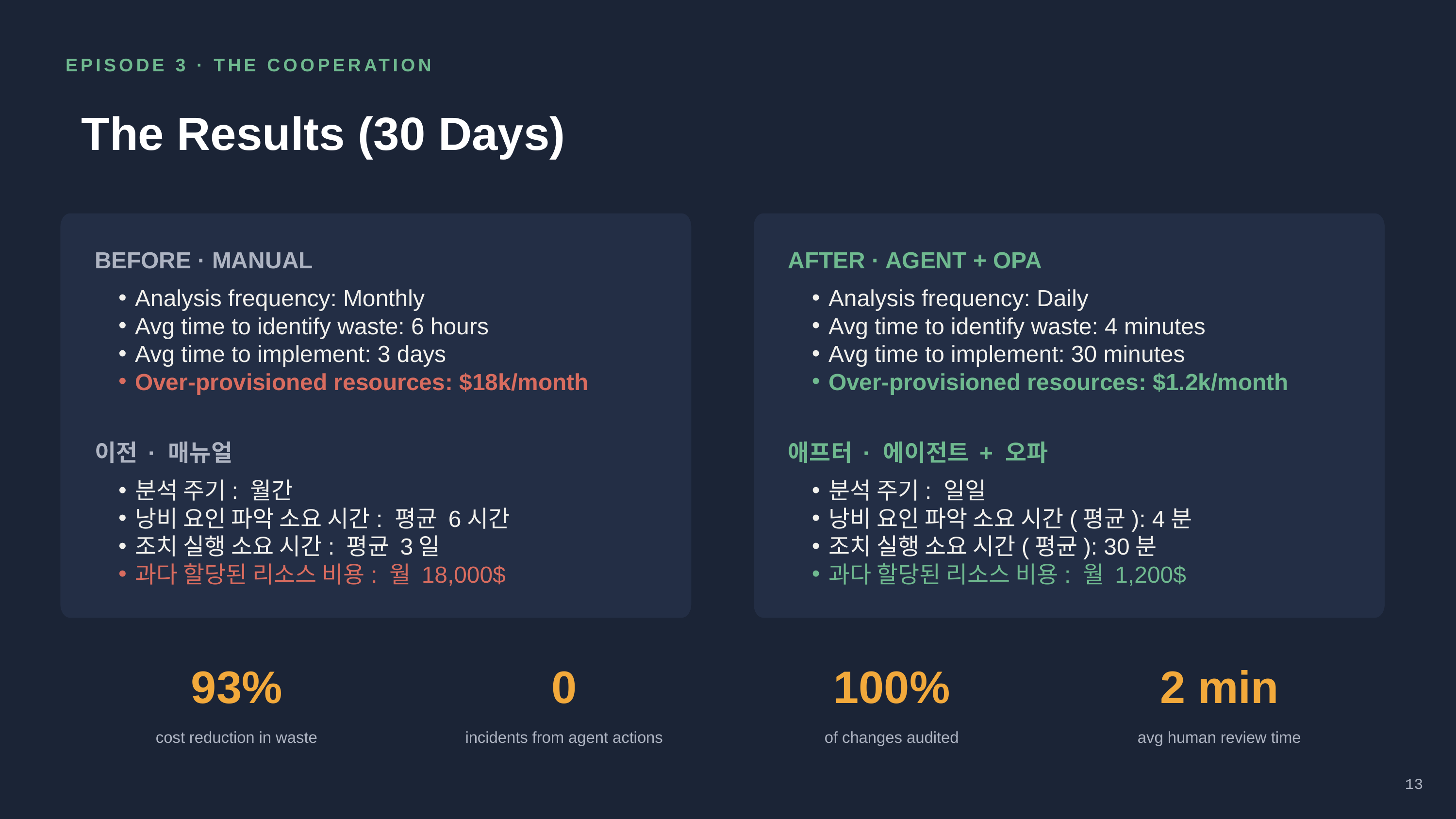

EPISODE 3 · THE COOPERATION
The Results (30 Days)

BEFORE · MANUAL

AFTER · AGENT + OPA
Analysis frequency: Monthly
Avg time to identify waste: 6 hours
Avg time to implement: 3 days
Over-provisioned resources: $18k/month
Analysis frequency: Daily
Avg time to identify waste: 4 minutes
Avg time to implement: 30 minutes
Over-provisioned resources: $1.2k/month

이전 · 매뉴얼

애프터 · 에이전트 + 오파
분석 주기: 월간
낭비 요인 파악 소요 시간: 평균 6시간
조치 실행 소요 시간: 평균 3일
과다 할당된 리소스 비용: 월 18,000$
분석 주기: 일일
낭비 요인 파악 소요 시간(평균): 4분
조치 실행 소요 시간(평균): 30분
과다 할당된 리소스 비용: 월 1,200$

93%

0

100%

2 min

cost reduction in waste

incidents from agent actions

of changes audited

avg human review time

13